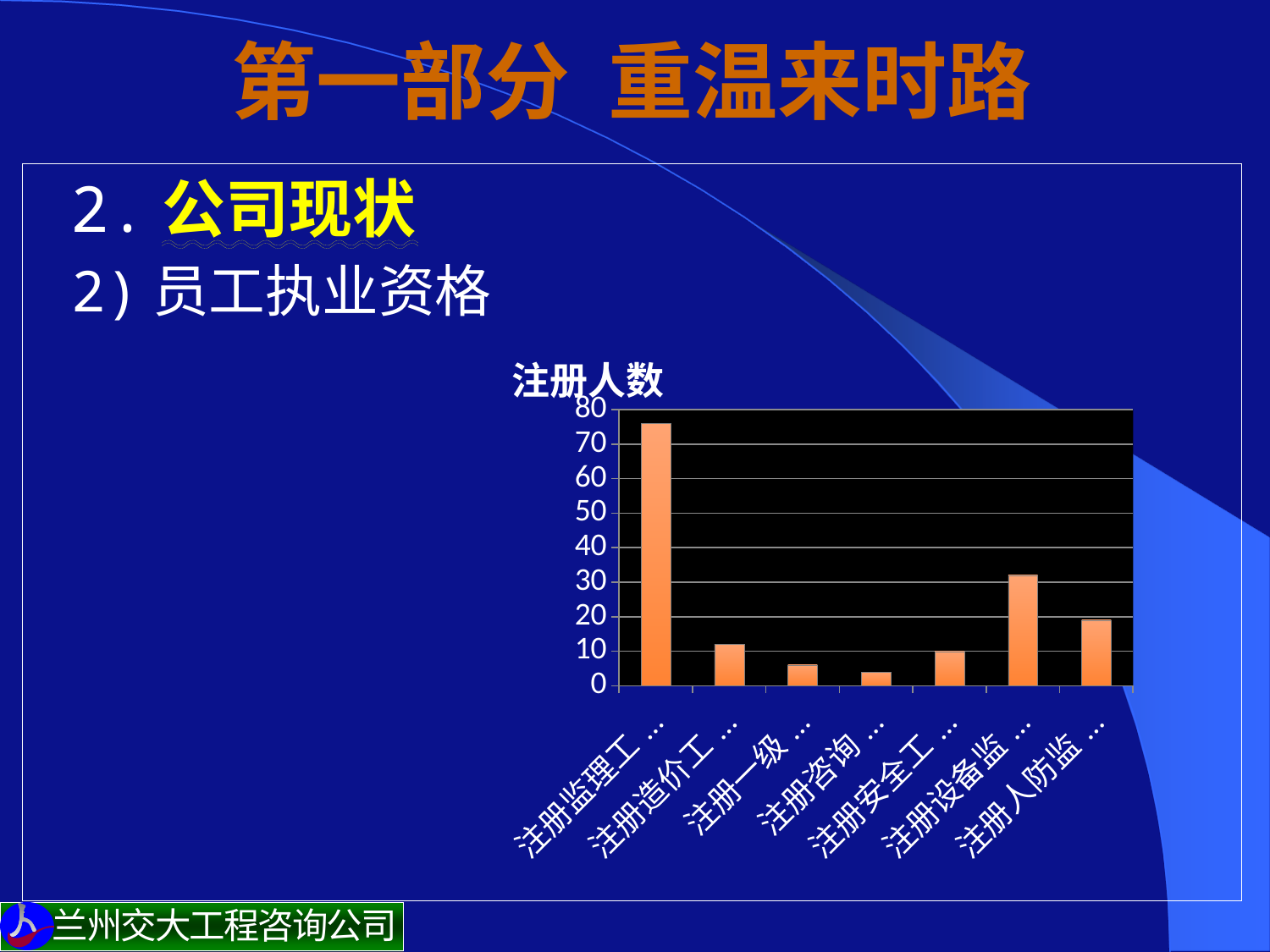

# 第一部分  重温来时路
 2.公司现状
2)员工执业资格

### Chart:

| Category | 注册人数 |
|---|---|
| 注册监理工程师76 | 76.0 |
| 注册造价工程师12 | 12.0 |
| 注册一级建造师6 | 6.0 |
| 注册咨询工程师4 | 4.0 |
| 注册安全工程师10 | 10.0 |
| 注册设备监理师32 | 32.0 |
| 注册人防监理工程师19 | 19.0 |